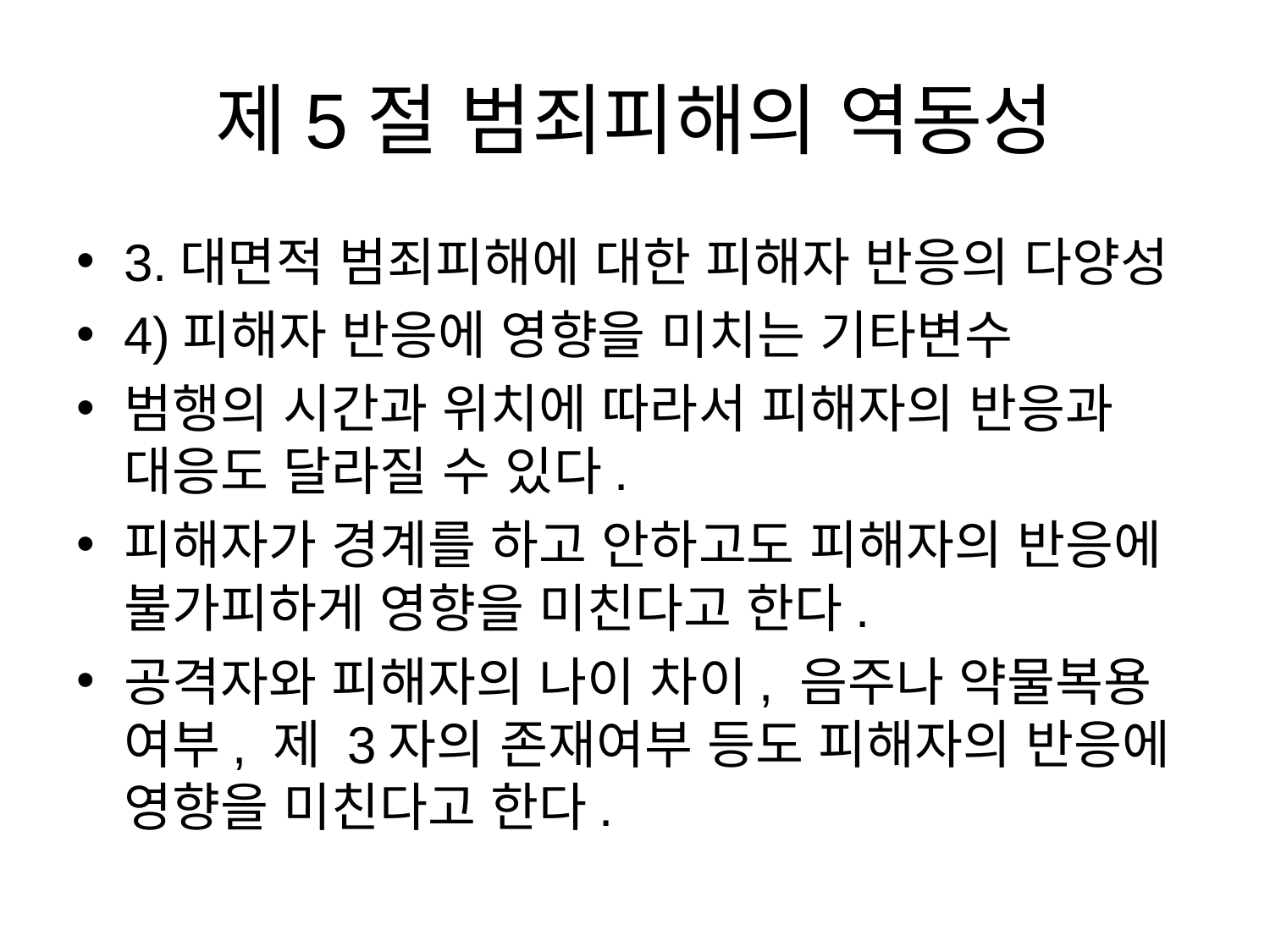

# 제5절 범죄피해의 역동성
3.대면적 범죄피해에 대한 피해자 반응의 다양성
4)피해자 반응에 영향을 미치는 기타변수
범행의 시간과 위치에 따라서 피해자의 반응과 대응도 달라질 수 있다.
피해자가 경계를 하고 안하고도 피해자의 반응에 불가피하게 영향을 미친다고 한다.
공격자와 피해자의 나이 차이, 음주나 약물복용 여부, 제 3자의 존재여부 등도 피해자의 반응에 영향을 미친다고 한다.